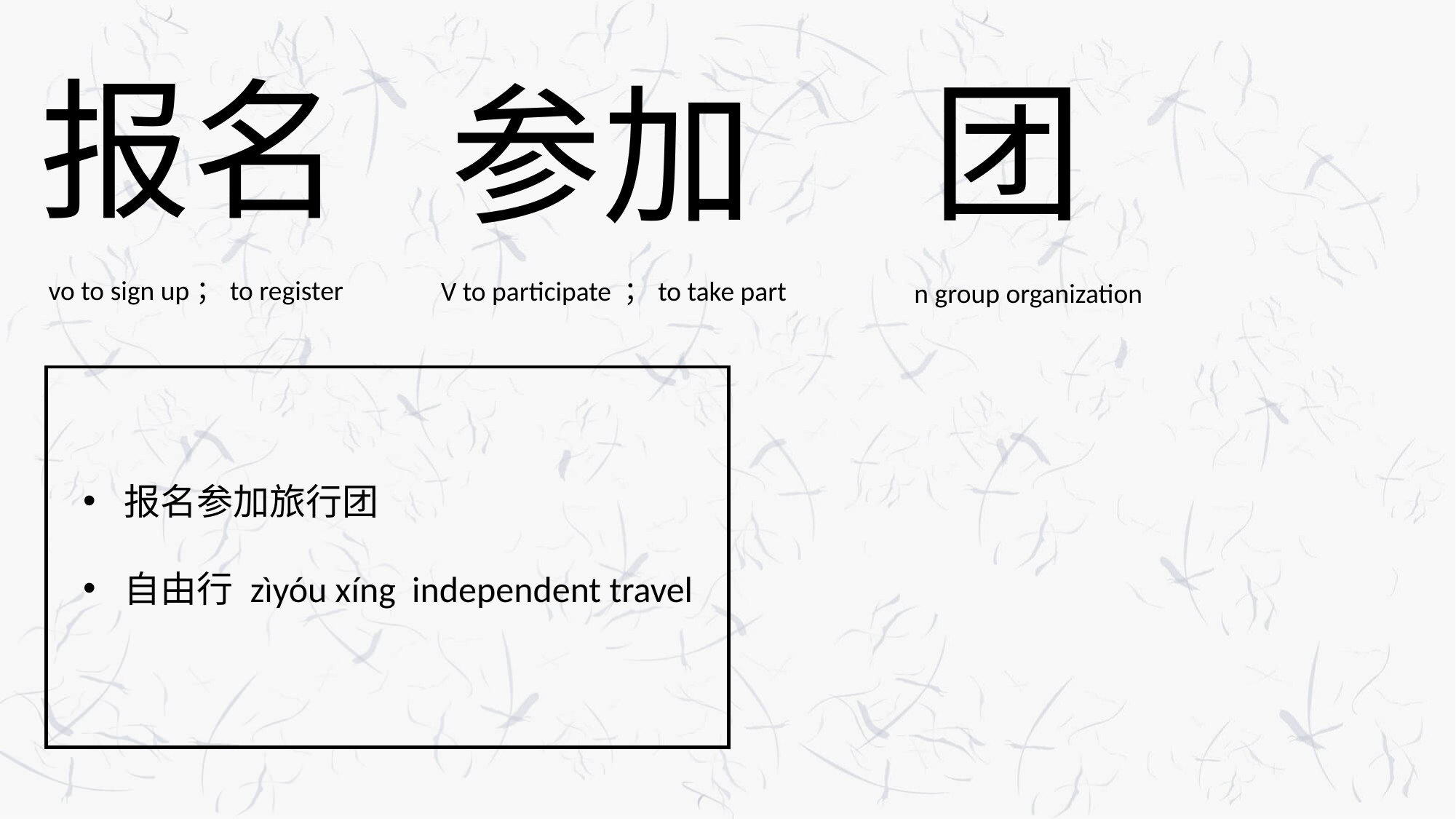

报名
团
参加
vo to sign up；to register
V to participate ；to take part
n group organization

报名参加旅行团

自由行 zìyóu xíng  independent travel